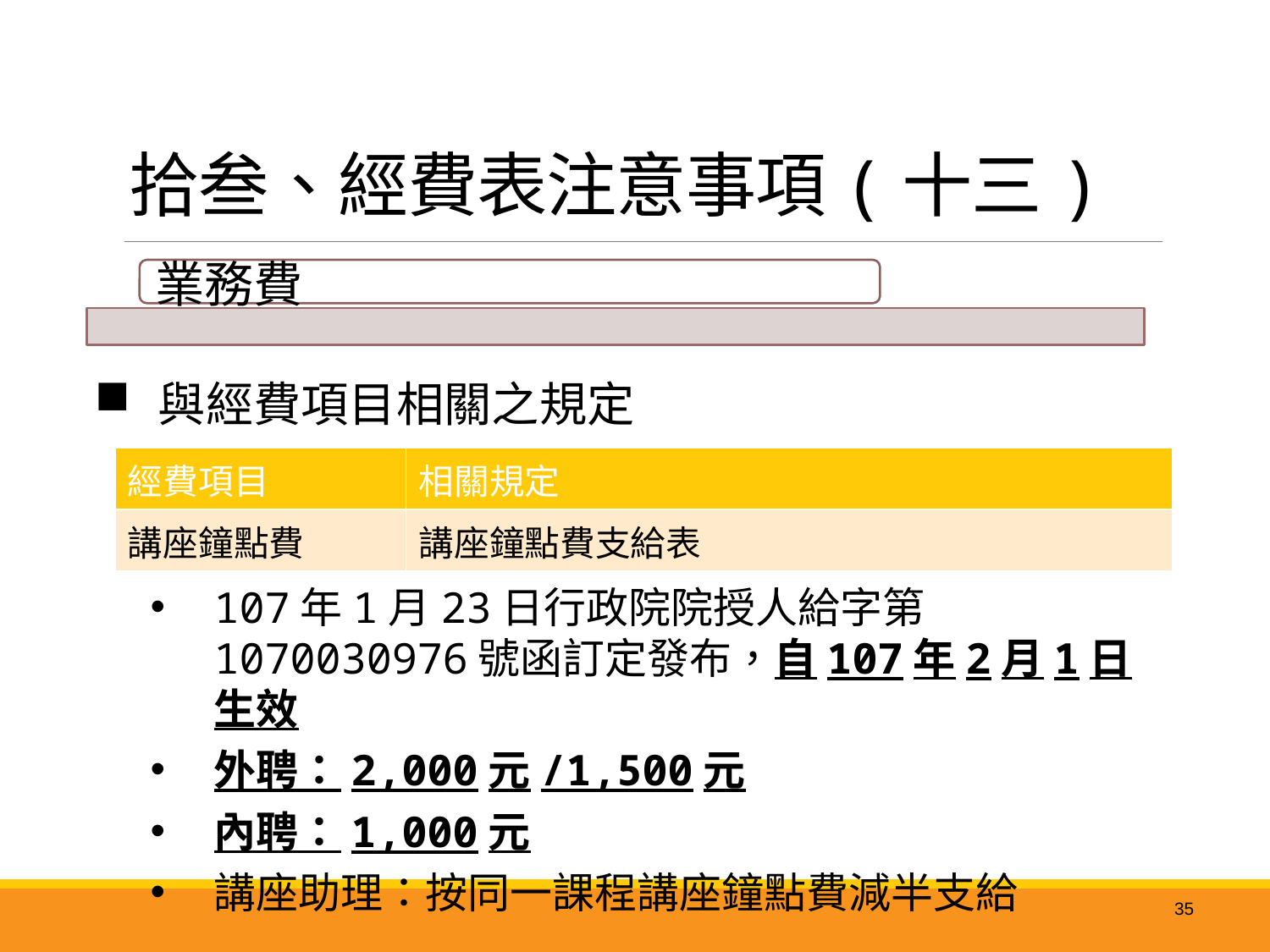

# 拾叁、經費表注意事項(十三)
業務費
與經費項目相關之規定
| 經費項目 | 相關規定 |
| --- | --- |
| 講座鐘點費 | 講座鐘點費支給表 |
107年1月23日行政院院授人給字第1070030976號函訂定發布，自107年2月1日生效
外聘：2,000元/1,500元
內聘：1,000元
講座助理：按同一課程講座鐘點費減半支給
35